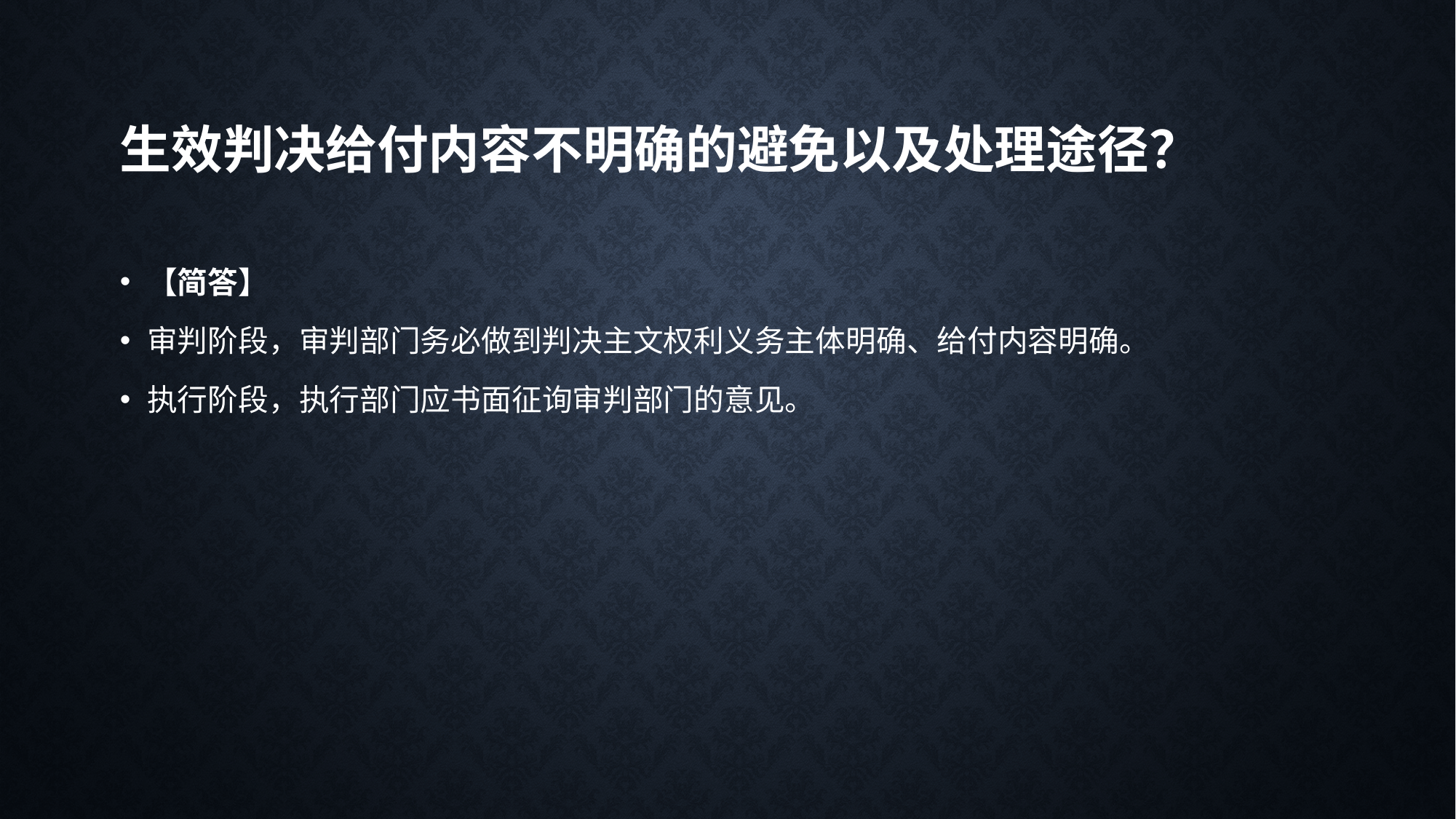

# 生效判决给付内容不明确的避免以及处理途径？
【简答】
审判阶段，审判部门务必做到判决主文权利义务主体明确、给付内容明确。
执行阶段，执行部门应书面征询审判部门的意见。